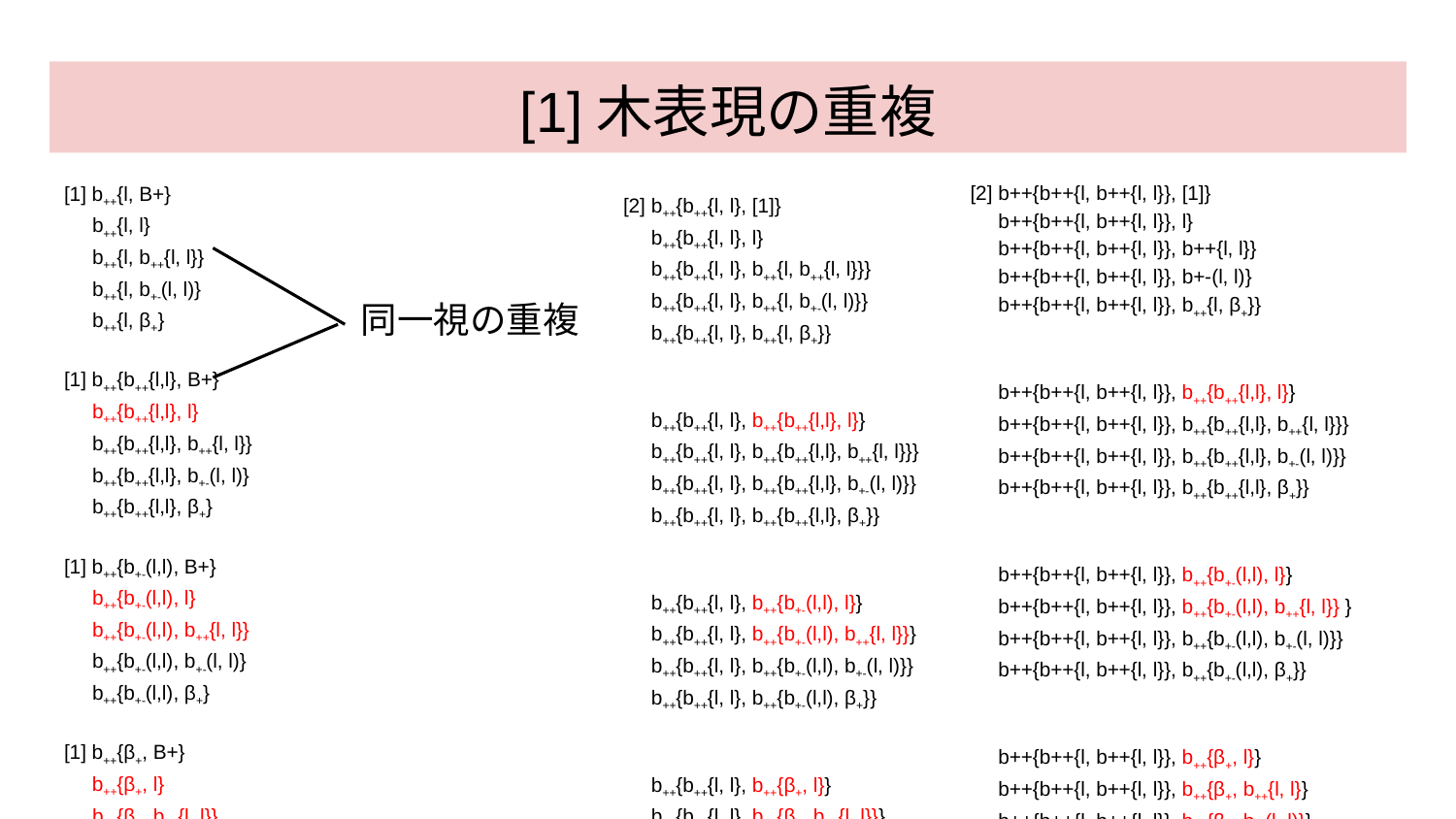

# [1]木表現の重複
[1] b++{l, B+}
     b++{l, l}
     b++{l, b++{l, l}}
     b++{l, b+-(l, l)}
     b++{l, β+}

[1] b++{b++{l,l}, B+}
     b++{b++{l,l}, l}
     b++{b++{l,l}, b++{l, l}}
     b++{b++{l,l}, b+-(l, l)}
     b++{b++{l,l}, β+}

[1] b++{b+-(l,l), B+}
     b++{b+-(l,l), l}
     b++{b+-(l,l), b++{l, l}}
     b++{b+-(l,l), b+-(l, l)}
     b++{b+-(l,l), β+}

[1] b++{β+, B+}
     b++{β+, l}
     b++{β+, b++{l, l}}
     b++{β+, b+-(l, l)}
     b++{β+, β+}

[2] b++{b++{l, b++{l, l}}, [1]}
     b++{b++{l, b++{l, l}}, l}
     b++{b++{l, b++{l, l}}, b++{l, l}}
     b++{b++{l, b++{l, l}}, b+-(l, l)}
     b++{b++{l, b++{l, l}}, b++{l, β+}}

     b++{b++{l, b++{l, l}}, b++{b++{l,l}, l}}
     b++{b++{l, b++{l, l}}, b++{b++{l,l}, b++{l, l}}}
     b++{b++{l, b++{l, l}}, b++{b++{l,l}, b+-(l, l)}}
     b++{b++{l, b++{l, l}}, b++{b++{l,l}, β+}}

     b++{b++{l, b++{l, l}}, b++{b+-(l,l), l}}
     b++{b++{l, b++{l, l}}, b++{b+-(l,l), b++{l, l}} }
     b++{b++{l, b++{l, l}}, b++{b+-(l,l), b+-(l, l)}}
     b++{b++{l, b++{l, l}}, b++{b+-(l,l), β+}}

     b++{b++{l, b++{l, l}}, b++{β+, l}}
     b++{b++{l, b++{l, l}}, b++{β+, b++{l, l}}
     b++{b++{l, b++{l, l}}, b++{β+, b+-(l, l)}}
     b++{b++{l, b++{l, l}}, b++{β+, β+}}

[2] b++{b++{l, l}, [1]}
     b++{b++{l, l}, l}
     b++{b++{l, l}, b++{l, b++{l, l}}}
     b++{b++{l, l}, b++{l, b+-(l, l)}}
     b++{b++{l, l}, b++{l, β+}}

     b++{b++{l, l}, b++{b++{l,l}, l}}
     b++{b++{l, l}, b++{b++{l,l}, b++{l, l}}}
     b++{b++{l, l}, b++{b++{l,l}, b+-(l, l)}}
     b++{b++{l, l}, b++{b++{l,l}, β+}}

     b++{b++{l, l}, b++{b+-(l,l), l}}
     b++{b++{l, l}, b++{b+-(l,l), b++{l, l}}}
     b++{b++{l, l}, b++{b+-(l,l), b+-(l, l)}}
     b++{b++{l, l}, b++{b+-(l,l), β+}}

     b++{b++{l, l}, b++{β+, l}}
     b++{b++{l, l}, b++{β+, b++{l, l}}}
     b++{b++{l, l}, b++{β+, b+-(l, l)}}
     b++{b++{l, l}, b++{β+, β+}}

同一視の重複
[2] b++{b++{b++{l,l}, b++{l, l}}, [1]}
1   b++{b++{b++{l,l}, b++{l, l}}, l}
     b++{b++{b++{l,l}, b++{l, l}}, b++{l,l}}
     b++{b++{b++{l,l}, b++{l, l}}, b+-(l,l)}
     b++{b++{b++{l,l}, b++{l, l}}, β+}

[2] b++{b++{b++{l,l}, b+-(l, l)}, [1]}
1   b++{b++{b++{l,l}, b+-(l, l)}, l}
     b++{b++{b++{l,l}, b+-(l, l)}, b++{l,l}}
     b++{b++{b++{l,l}, b+-(l, l)}, b+-(l, l)}
     b++{b++{b++{l,l}, b+-(l, l)}, β+}

[2] b++{b++{b++{l,l}, β+}, [1]}
1   b++{b++{b++{l,l}, β+}, l}
     b++{b++{b++{l,l}, β+}, b++{l,l}}
     b++{b++{b++{l,l}, β+}, b+-(l, l)}
     b++{b++{b++{l,l}, β+}, β+}

[2] b++{b++{leaf, b+-(leaf, leaf)}, B+}
1   b++{leaf, b++{leaf, b+-(leaf, leaf)}}
     b++{b++{leaf, leaf}, b++{leaf, b+-(leaf, leaf)}}
     b++{b+-(leaf, leaf), b++{leaf, b+-(leaf, leaf)}}
     b++{β+{C*+}, b++{leaf, b+-(leaf, leaf)}}

[2] b++{B+, b++{leaf, β+{C*+}}}
1   b++{leaf, b++{leaf, β+{C*+}}}
     b++{b++{leaf, leaf}, b++{leaf, β+{C*+}}}
     b++{b+-(leaf, leaf), b++{leaf, β+{C*+}}}
     b++{β+{C*+}, b++{leaf, β+{C*+}}}

 b++{B+, b++{b++{leaf,leaf}, b++{leaf, leaf}}}

2.1 b++{leaf, b++{b+-(leaf,leaf), b++{leaf, leaf}}} //1.2 dup

	b++{b++{leaf, leaf}, b++{b+-(leaf,leaf), b++{leaf, leaf}}}
	b++{b+-(leaf,leaf), b++{b+-(leaf,leaf), b++{leaf, leaf}}}
	b++{β+{C*+}, b++{b+-(leaf,leaf), b++{leaf, leaf}}}

2.2 b++{leaf, b++{b+-(leaf,leaf), b+-(leaf, leaf)}}

	b++{b++{leaf, leaf}, b++{b+-(leaf,leaf), b+-(leaf, leaf)}}
	b++{b+-(leaf,leaf), b++{b+-(leaf,leaf), b+-(leaf, leaf)}}
	b++{β+{C*+}, b++{b+-(leaf,leaf), b+-(leaf, leaf)}}

2.3 b++{leaf, b++{b+-(leaf,leaf), β+{C*+}}}

	b++{b++{leaf, leaf}, b++{b+-(leaf,leaf), β+{C*+}}}
	b++{b+-(leaf,leaf), b++{b+-(leaf,leaf), β+{C*+}}}
	b++{β+{C*+}, b++{b+-(leaf,leaf), β+{C*+}}}

3.1 b++{leaf, b++{β+{C*+}, b++{leaf, leaf}}} //1.3 dup

	b++{b++{leaf, leaf}, b++{β+{C*+}, b++{leaf, leaf}}}
	b++{b+-(leaf,leaf), b++{β+{C*+}, b++{leaf, leaf}}}
	b++{β+{C*+}, b++{β+{C*+}, b++{leaf, leaf}}}

3.2 b++{leaf, b++{β+{C*+}, b+-(leaf, leaf)}} //2.3 dup

	b++{b++{leaf, leaf}, b++{β+{C*+}, b+-(leaf, leaf)}}
	b++{b+-(leaf, leaf), b++{β+{C*+}, b+-(leaf, leaf)}}
	b++{β+{C*+}, b++{β+{C*+}, b+-(leaf, leaf)}}

3.3 b++{leaf, b++{β+{C*+}, β+{C*+}}}

	b++{b++{leaf, leaf}, b++{β+{C*+}, β+{C*+}}}
	b++{b+-(leaf, leaf), b++{β+{C*+}, β+{C*+}}}
	b++{β+{C*+}, b++{β+{C*+}, β+{C*+}}}